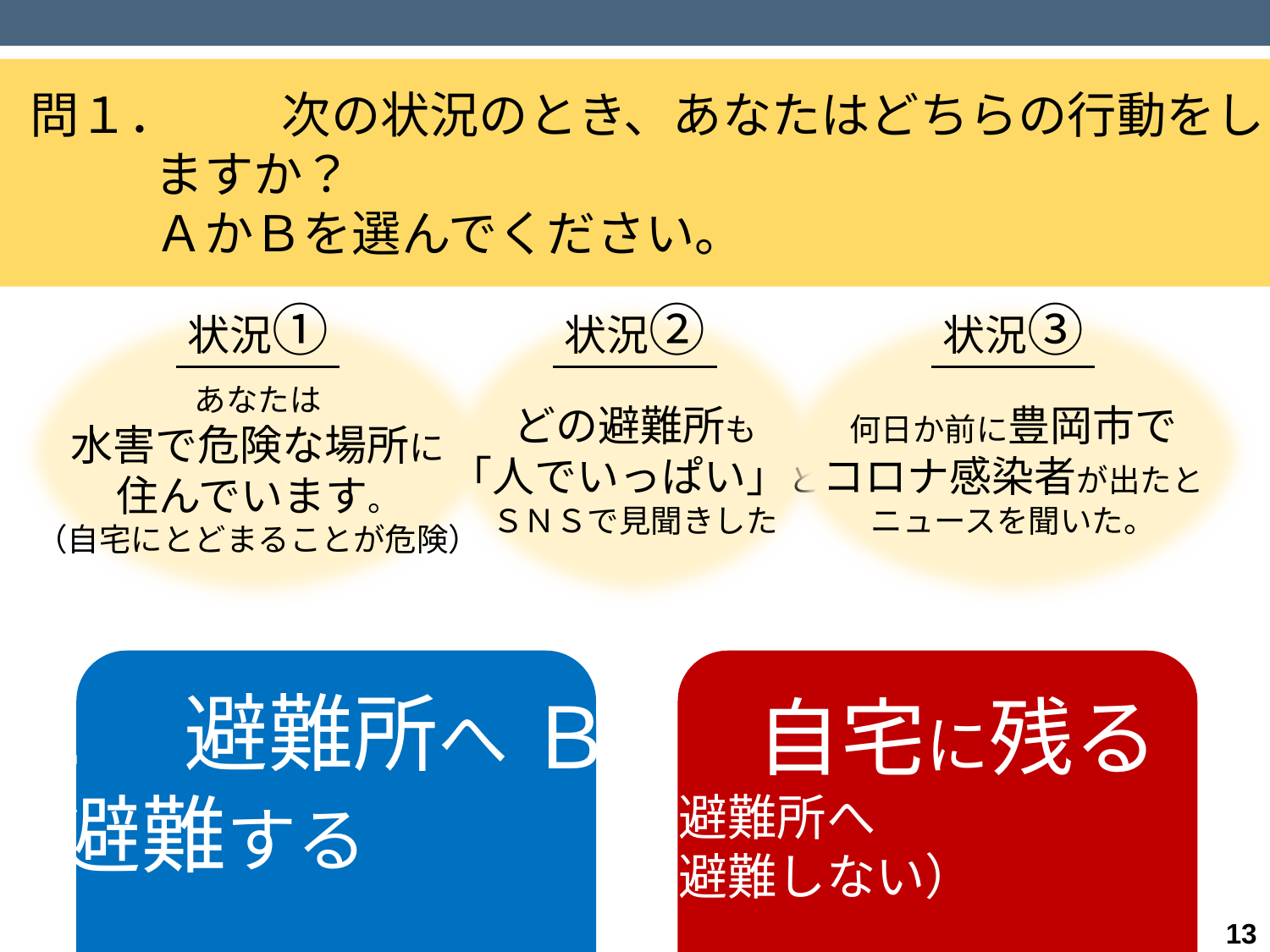

問１．	次の状況のとき、あなたはどちらの行動をしますか？
ＡかＢを選んでください。
状況①

あなたは
水害で危険な場所に
住んでいます。
（自宅にとどまることが危険）
状況②

どの避難所も
「人でいっぱい」と
ＳＮＳで見聞きした
状況③

何日か前に豊岡市で
コロナ感染者が出たと
ニュースを聞いた。

Ａ.	避難所へ
避難する

Ｂ.	自宅に残る
（避難所へ
　避難しない）
13